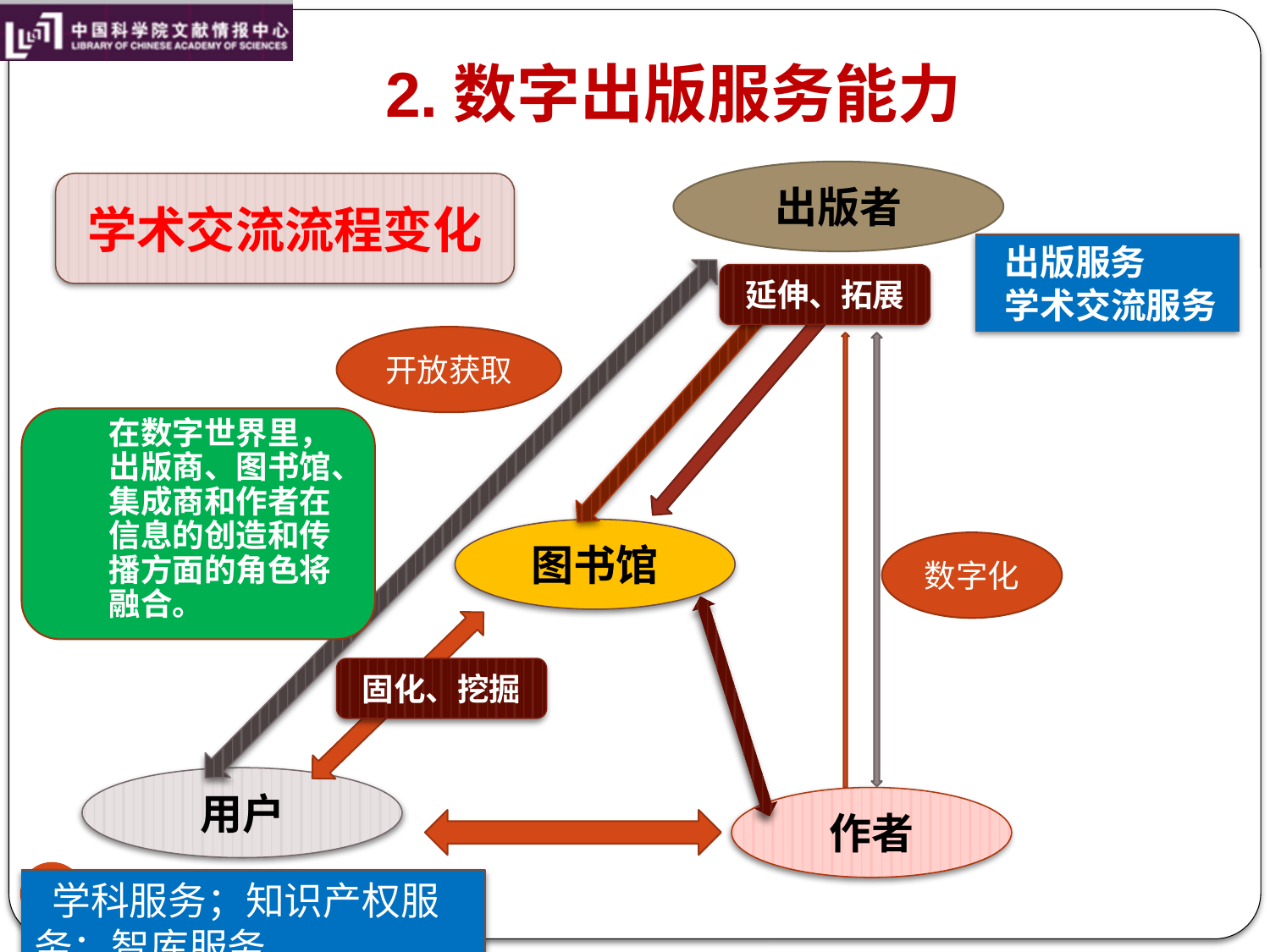

# 2.数字出版服务能力

出版者
学术交流流程变化
 出版服务
 学术交流服务

延伸、拓展

开放获取

在数字世界里，出版商、图书馆、集成商和作者在信息的创造和传播方面的角色将融合。

图书馆
数字化

固化、挖掘
用户
作者

25
 学科服务；知识产权服务；智库服务